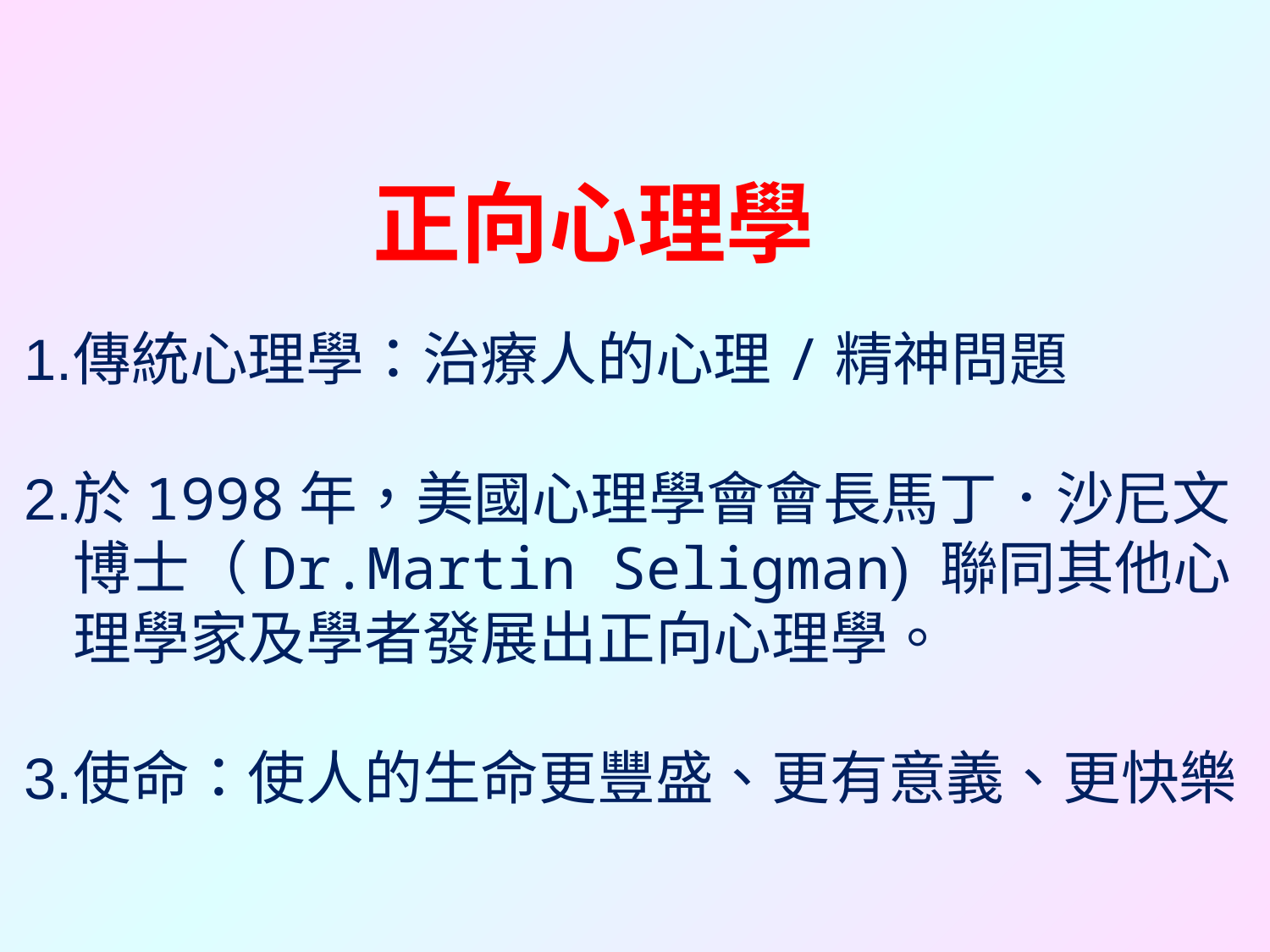

# 正向心理學

傳統心理學：治療人的心理/精神問題

於1998年，美國心理學會會長馬丁．沙尼文博士（Dr.Martin Seligman) 聯同其他心理學家及學者發展出正向心理學。

使命：使人的生命更豐盛、更有意義、更快樂